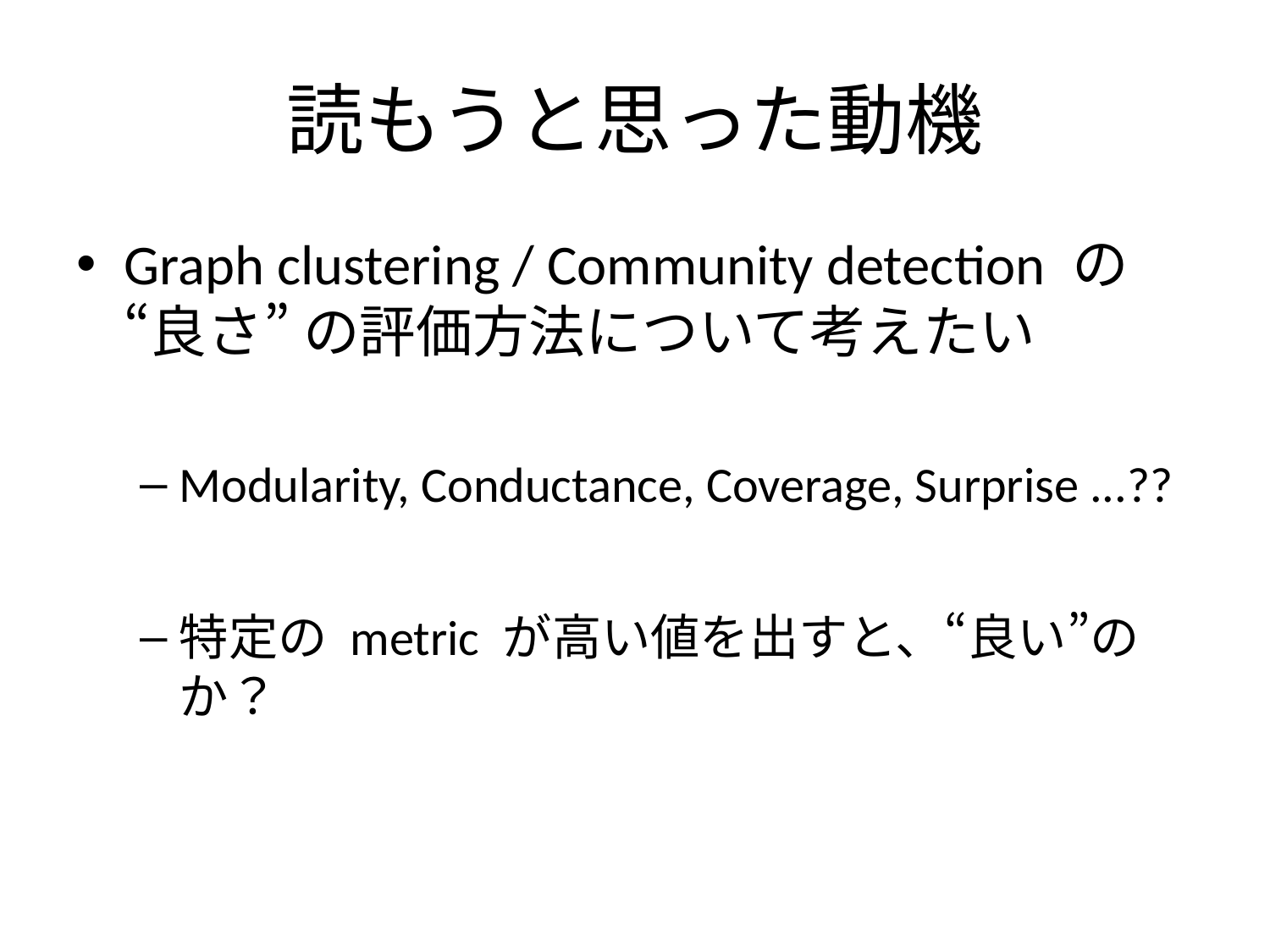

# 読もうと思った動機
Graph clustering / Community detection の
“良さ” の評価方法について考えたい

Modularity, Conductance, Coverage, Surprise ...??

特定の metric が高い値を出すと、“良い”のか？